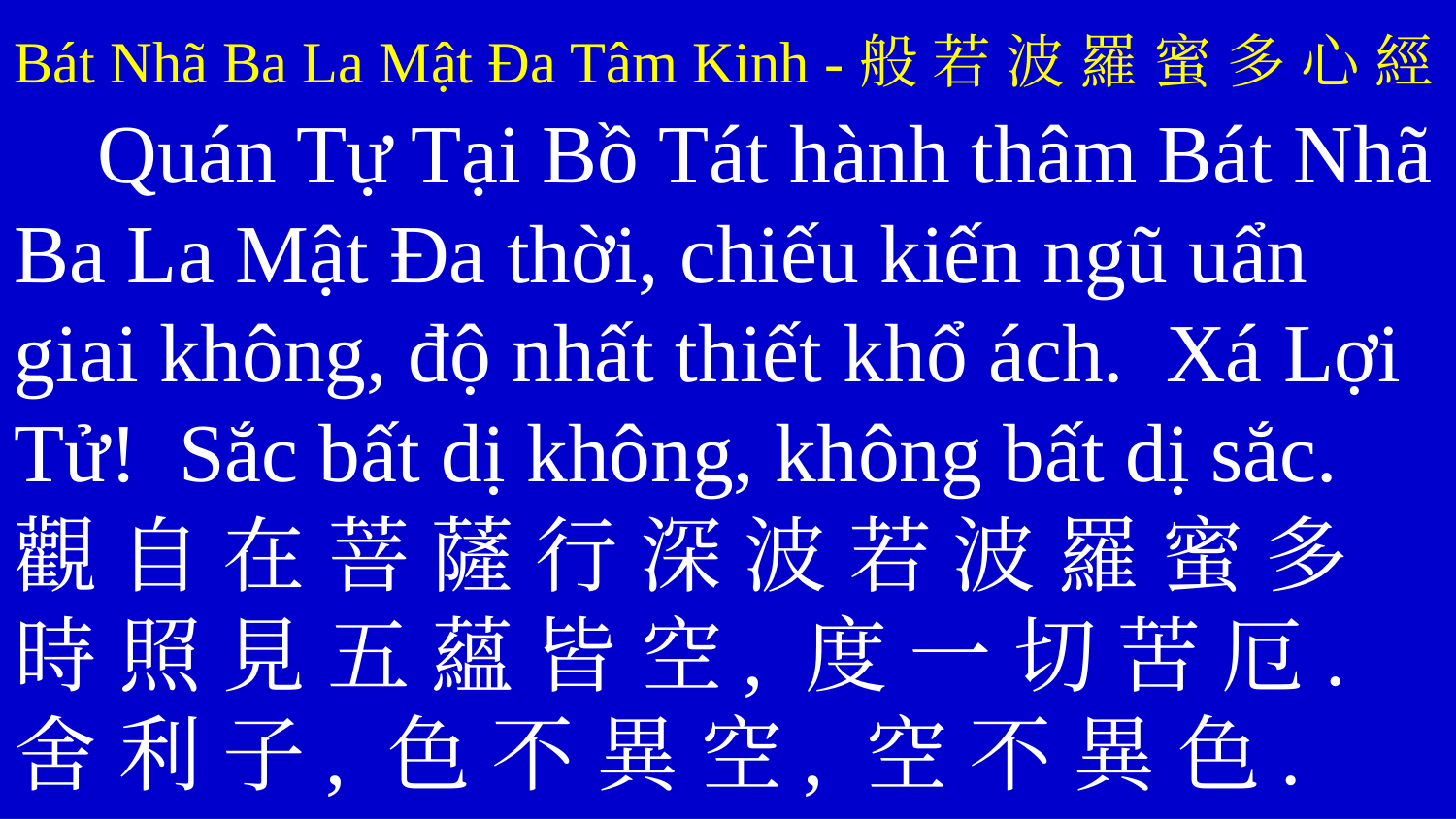

Bát Nhã Ba La Mật Đa Tâm Kinh -般 若 波 羅 蜜 多 心 經
    Quán Tự Tại Bồ Tát hành thâm Bát Nhã Ba La Mật Đa thời, chiếu kiến ngũ uẩn giai không, độ nhất thiết khổ ách.  Xá Lợi Tử!  Sắc bất dị không, không bất dị sắc.
觀 自 在 菩 薩 行 深 波 若 波 羅 蜜 多 時 照 見 五 蘊 皆 空, 度 一 切 苦 厄. 舍 利 子, 色 不 異 空, 空 不 異 色.